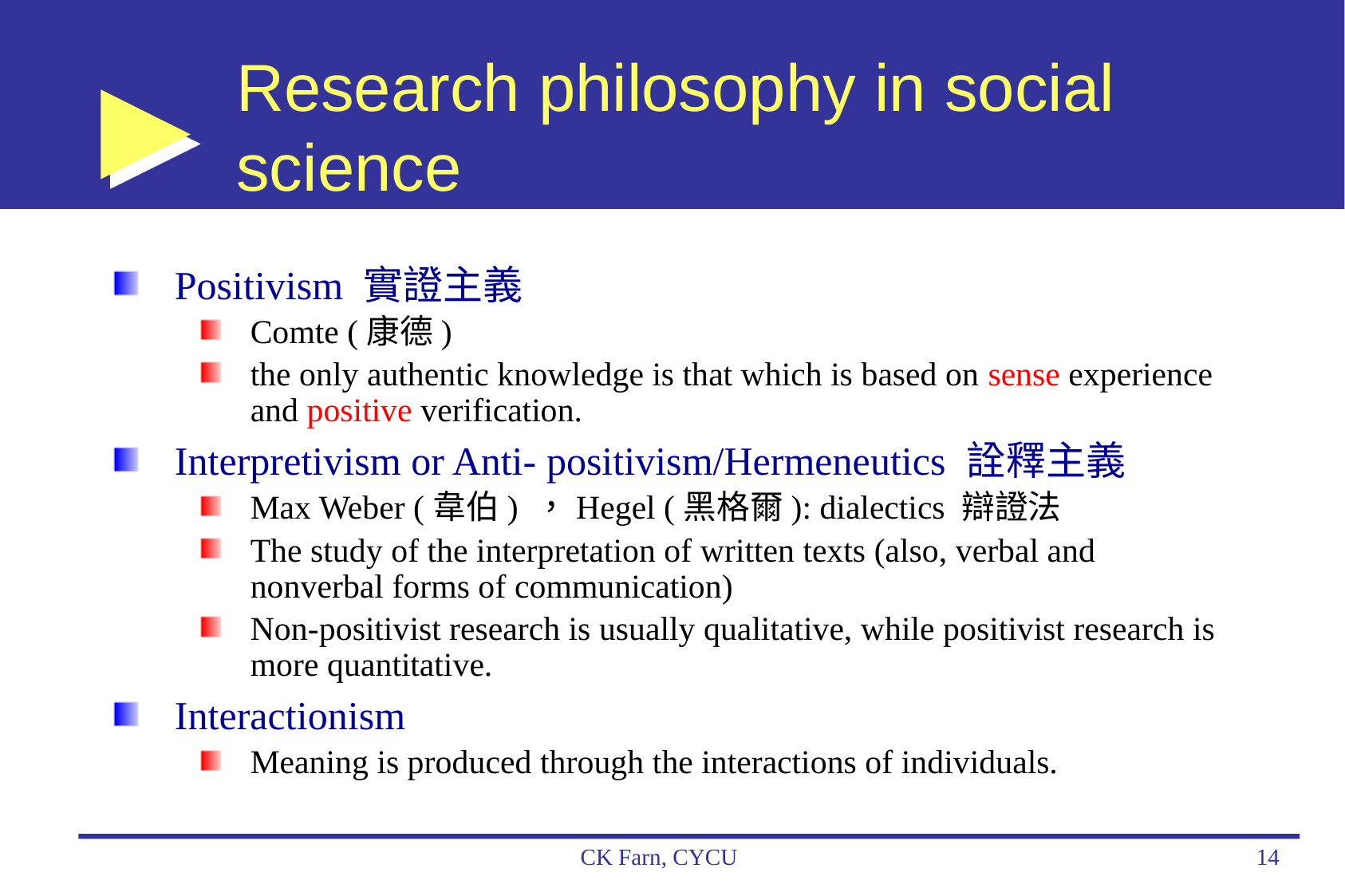

# Research philosophy in social science
Positivism 實證主義
Comte (康德)
the only authentic knowledge is that which is based on sense experience and positive verification.
Interpretivism or Anti- positivism/Hermeneutics 詮釋主義
Max Weber (韋伯) ，Hegel (黑格爾): dialectics 辯證法
The study of the interpretation of written texts (also, verbal and nonverbal forms of communication)
Non-positivist research is usually qualitative, while positivist research is more quantitative.
Interactionism
Meaning is produced through the interactions of individuals.
CK Farn, CYCU
14